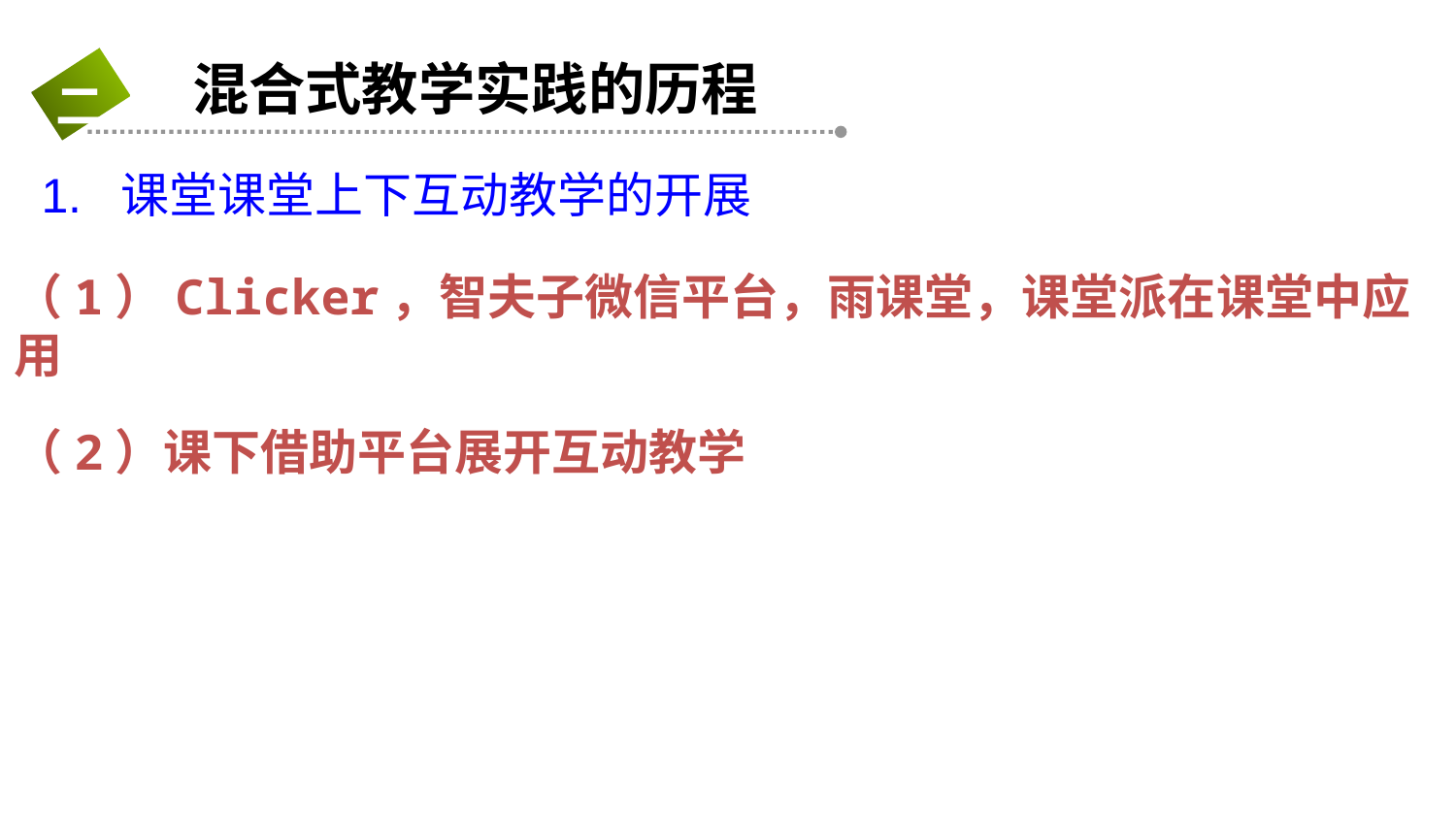

混合式教学实践的历程

二

  1.  课堂课堂上下互动教学的开展
（1）Clicker，智夫子微信平台，雨课堂，课堂派在课堂中应用
（2）课下借助平台展开互动教学